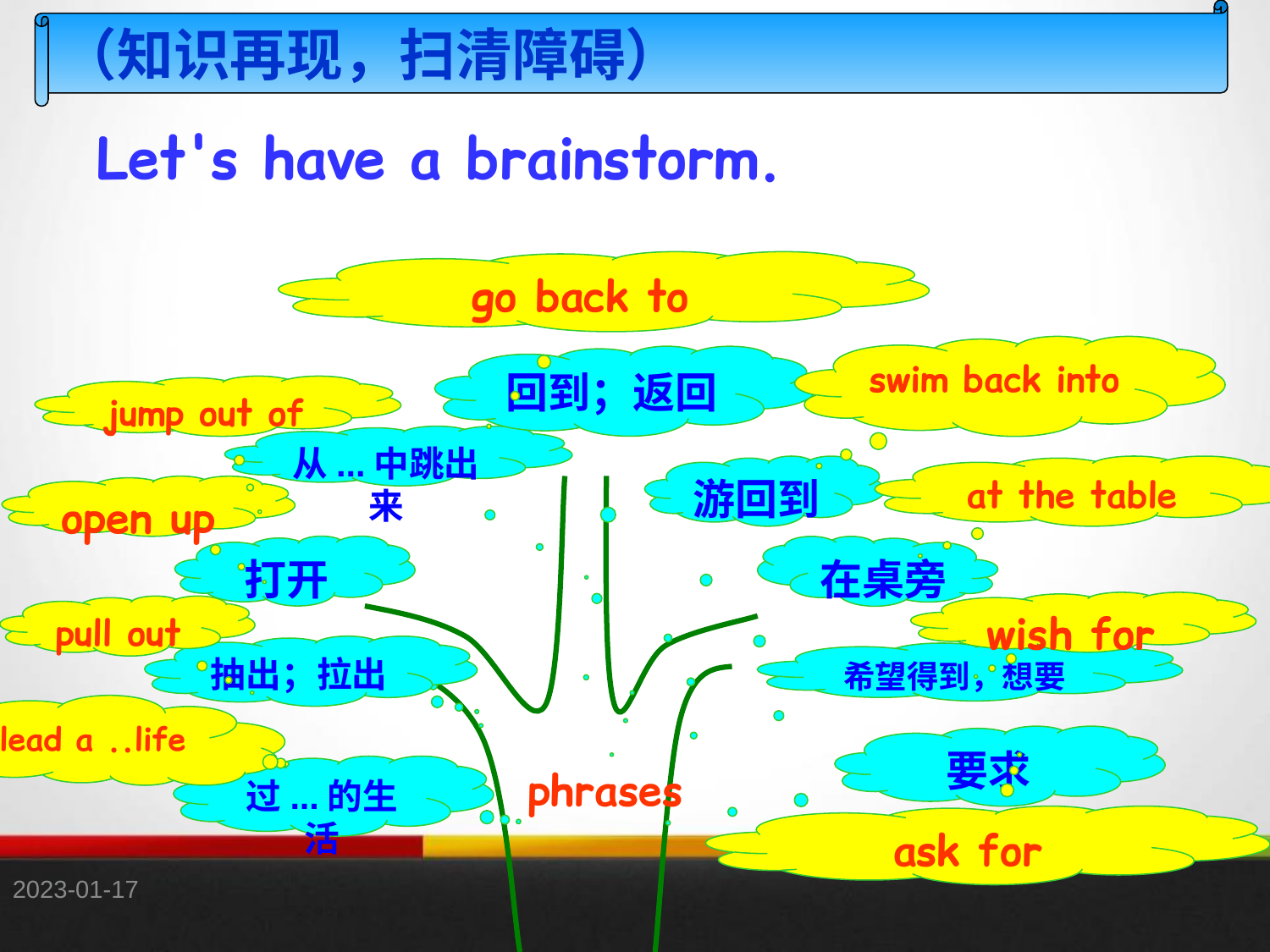

（知识再现，扫清障碍）
New words
（熟悉单词，

为学习课文做准备。
Let's have a brainstorm.

go back to
swim back into
回到；返回
jump out of
从...中跳出来
游回到
at the table
open up

打开
在桌旁

wish for
pull out
抽出；拉出
希望得到，想要

phrases

lead a ..life
要求
过...的生活
ask for
2023-01-17